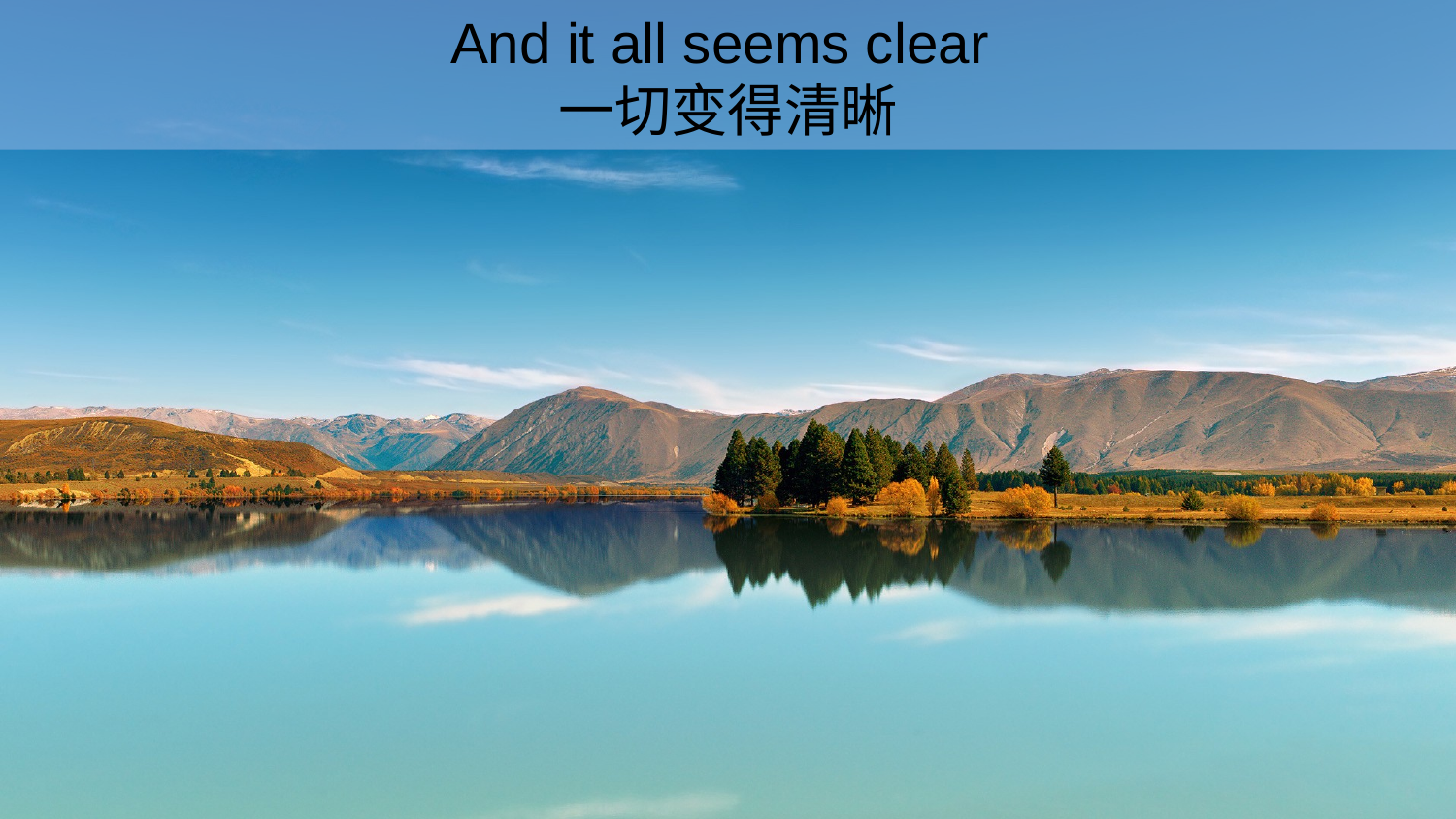

And it all seems clear
一切变得清晰
#